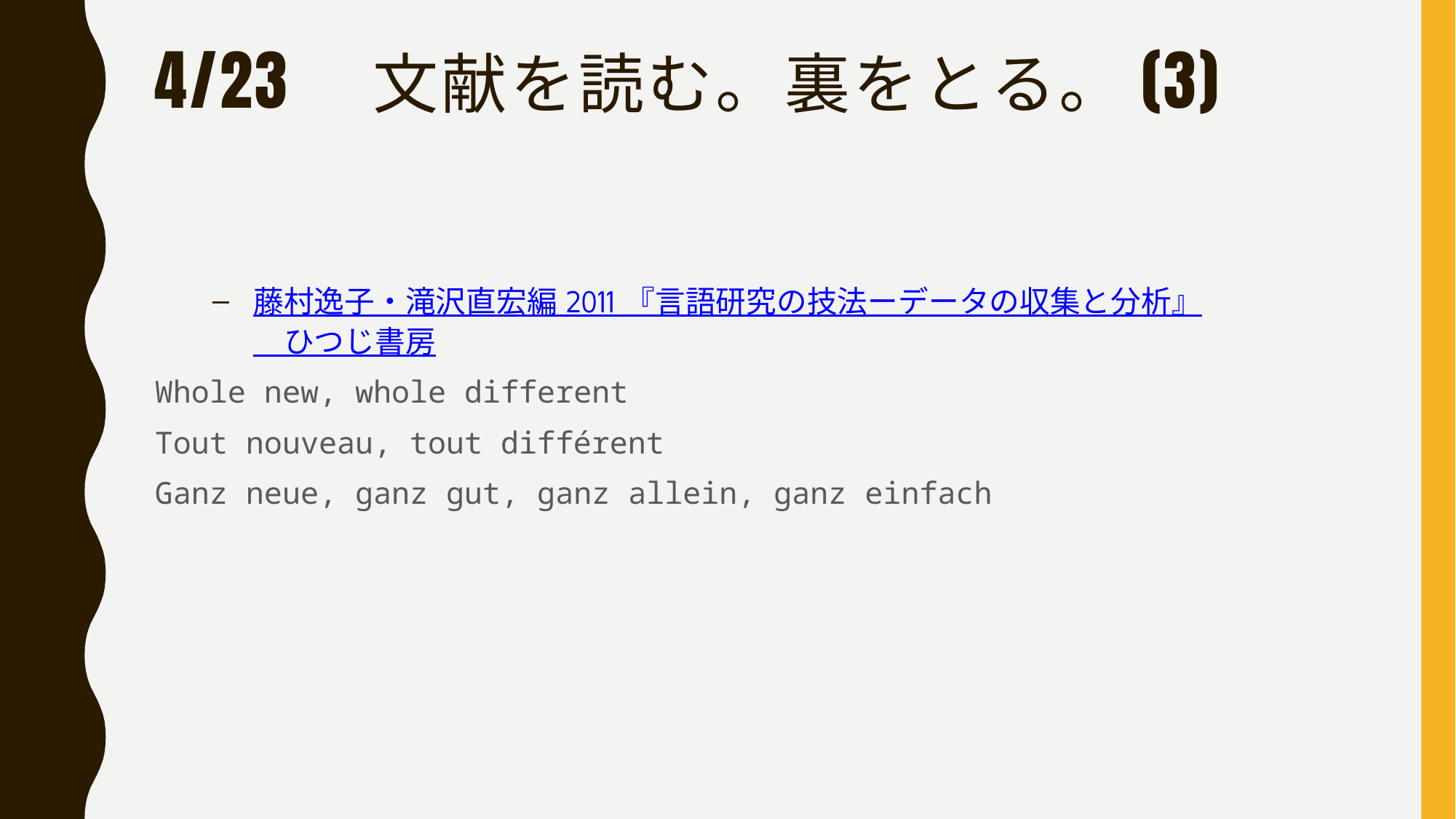

# 4/23　文献を読む。裏をとる。(3)
藤村逸子・滝沢直宏編 2011 『言語研究の技法ーデータの収集と分析』　ひつじ書房
Whole new, whole different
Tout nouveau, tout différent
Ganz neue, ganz gut, ganz allein, ganz einfach